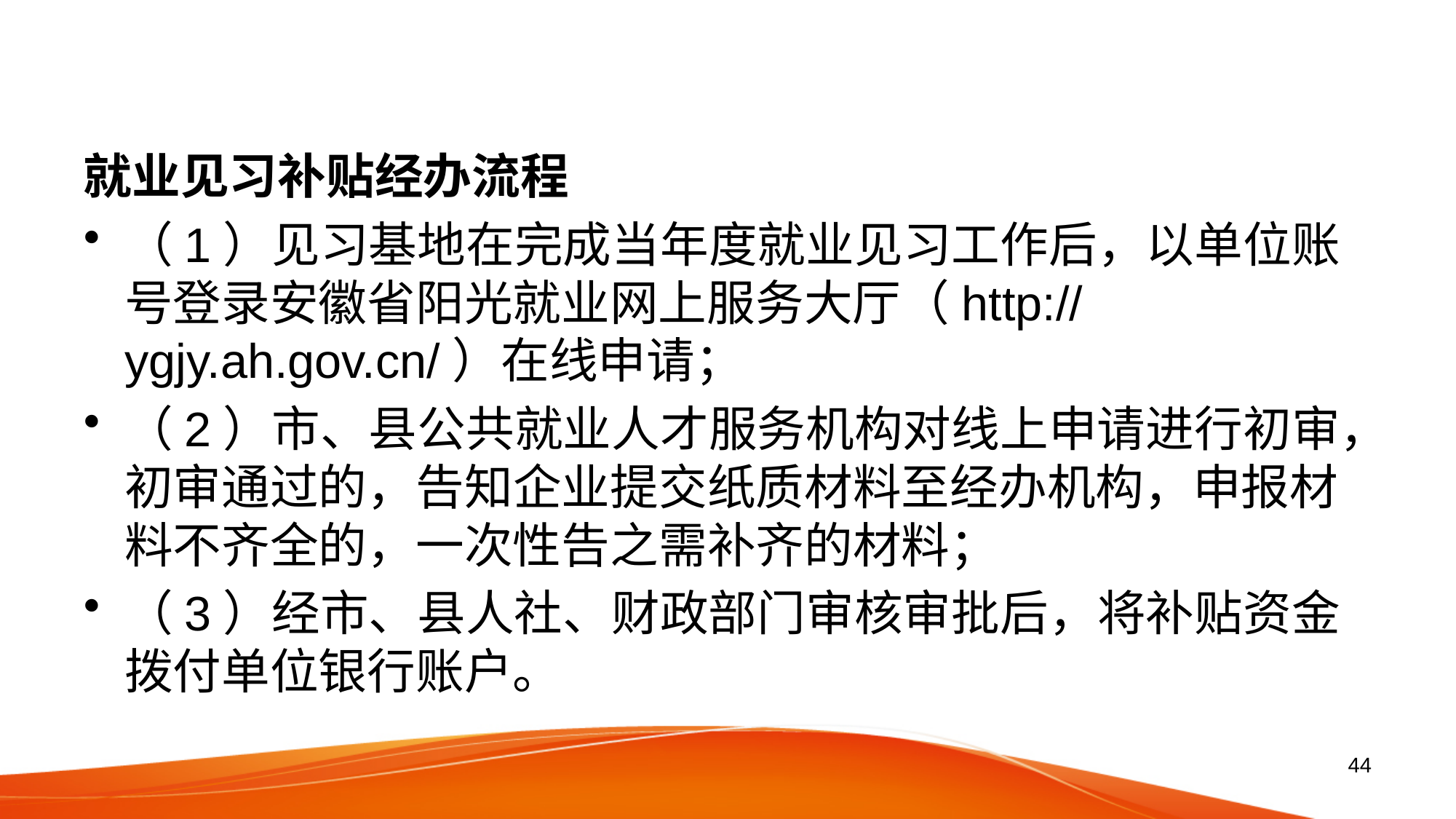

#
就业见习补贴经办流程
（1）见习基地在完成当年度就业见习工作后，以单位账号登录安徽省阳光就业网上服务大厅（http://ygjy.ah.gov.cn/）在线申请；
（2）市、县公共就业人才服务机构对线上申请进行初审，初审通过的，告知企业提交纸质材料至经办机构，申报材料不齐全的，一次性告之需补齐的材料；
（3）经市、县人社、财政部门审核审批后，将补贴资金拨付单位银行账户。

44